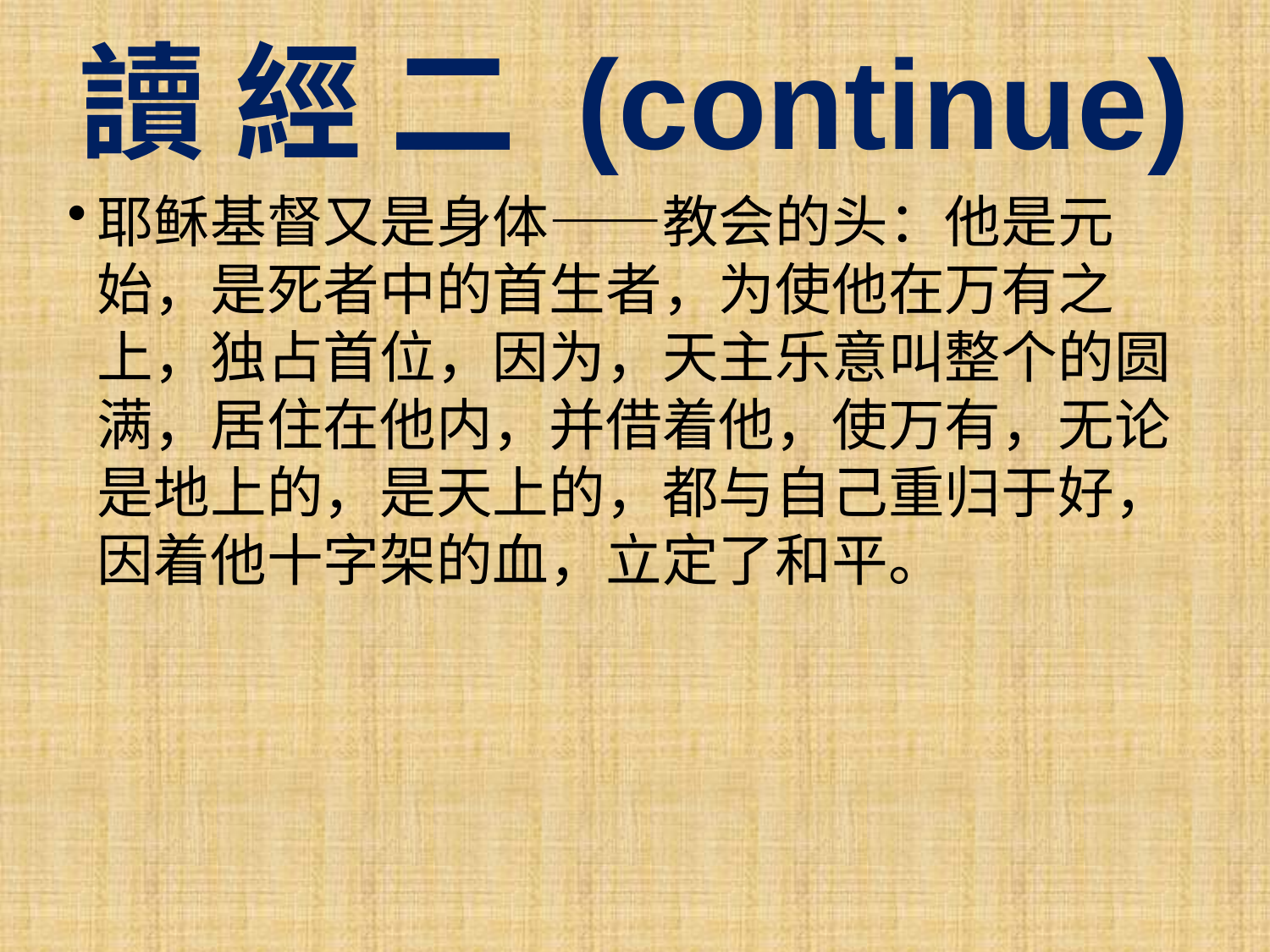

讀 經 二 (continue)
耶稣基督又是身体——教会的头：他是元始，是死者中的首生者，为使他在万有之上，独占首位，因为，天主乐意叫整个的圆满，居住在他内，并借着他，使万有，无论是地上的，是天上的，都与自己重归于好，因着他十字架的血，立定了和平。